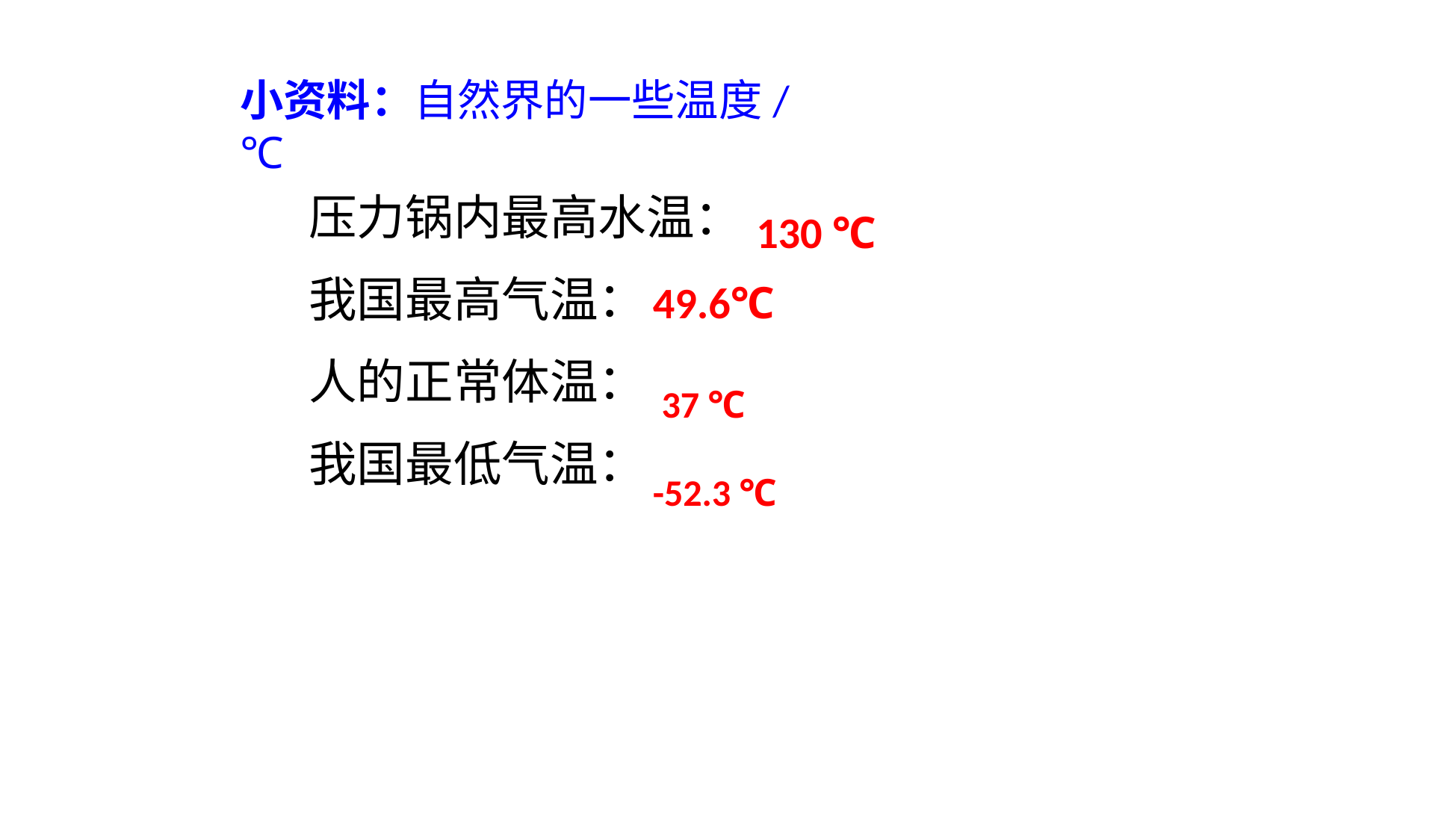

小资料：自然界的一些温度/ ℃
压力锅内最高水温：
我国最高气温：
人的正常体温：
我国最低气温：
130 ℃
49.6℃
37 ℃

-52.3 ℃